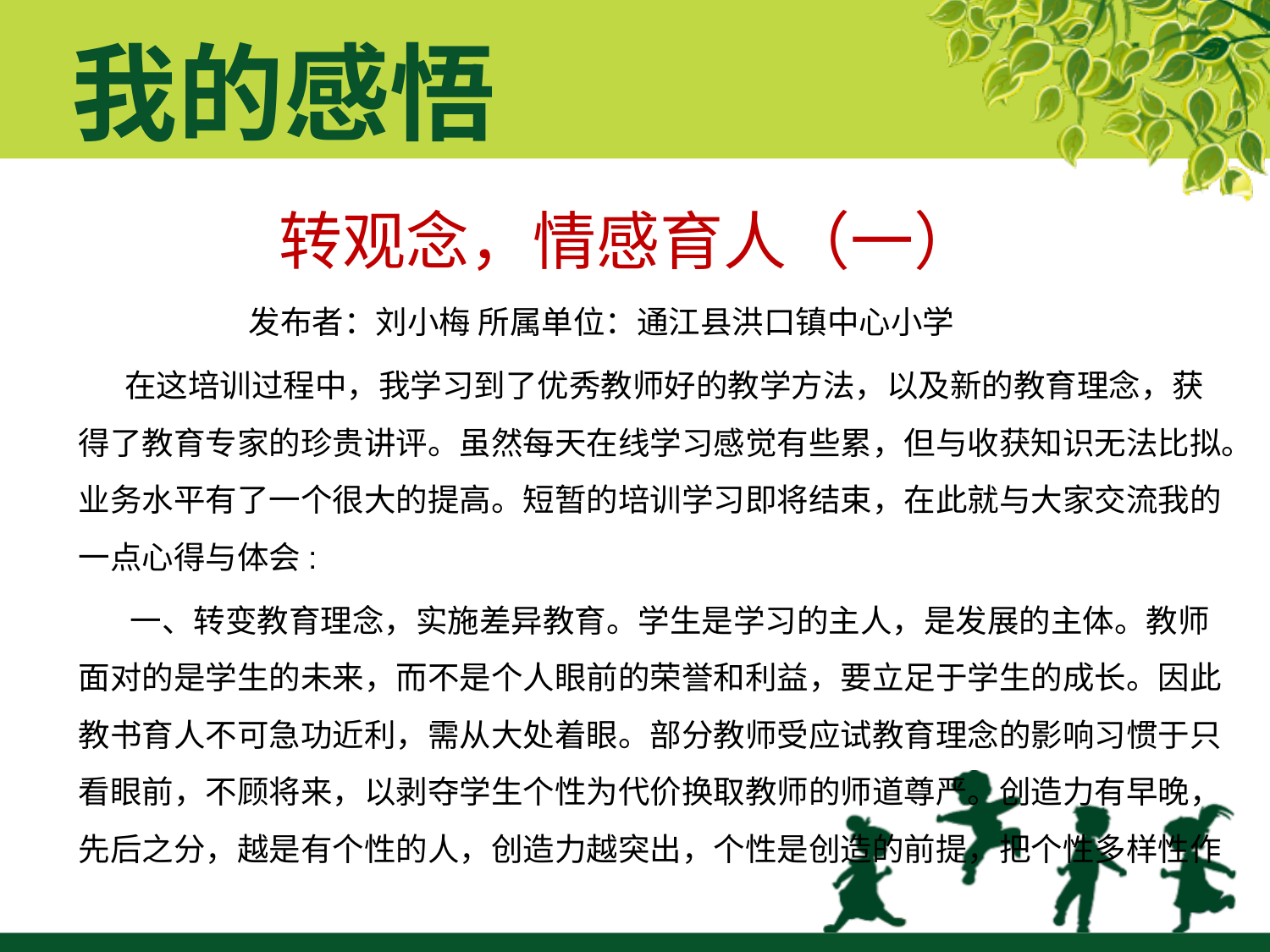

#
我的感悟
转观念，情感育人（一）
      发布者：刘小梅 所属单位：通江县洪口镇中心小学
            在这培训过程中，我学习到了优秀教师好的教学方法，以及新的教育理念，获得了教育专家的珍贵讲评。虽然每天在线学习感觉有些累，但与收获知识无法比拟。业务水平有了一个很大的提高。短暂的培训学习即将结束，在此就与大家交流我的一点心得与体会:
　　     一、转变教育理念，实施差异教育。学生是学习的主人，是发展的主体。教师面对的是学生的未来，而不是个人眼前的荣誉和利益，要立足于学生的成长。因此教书育人不可急功近利，需从大处着眼。部分教师受应试教育理念的影响习惯于只看眼前，不顾将来，以剥夺学生个性为代价换取教师的师道尊严。创造力有早晚，先后之分，越是有个性的人，创造力越突出，个性是创造的前提，把个性多样性作